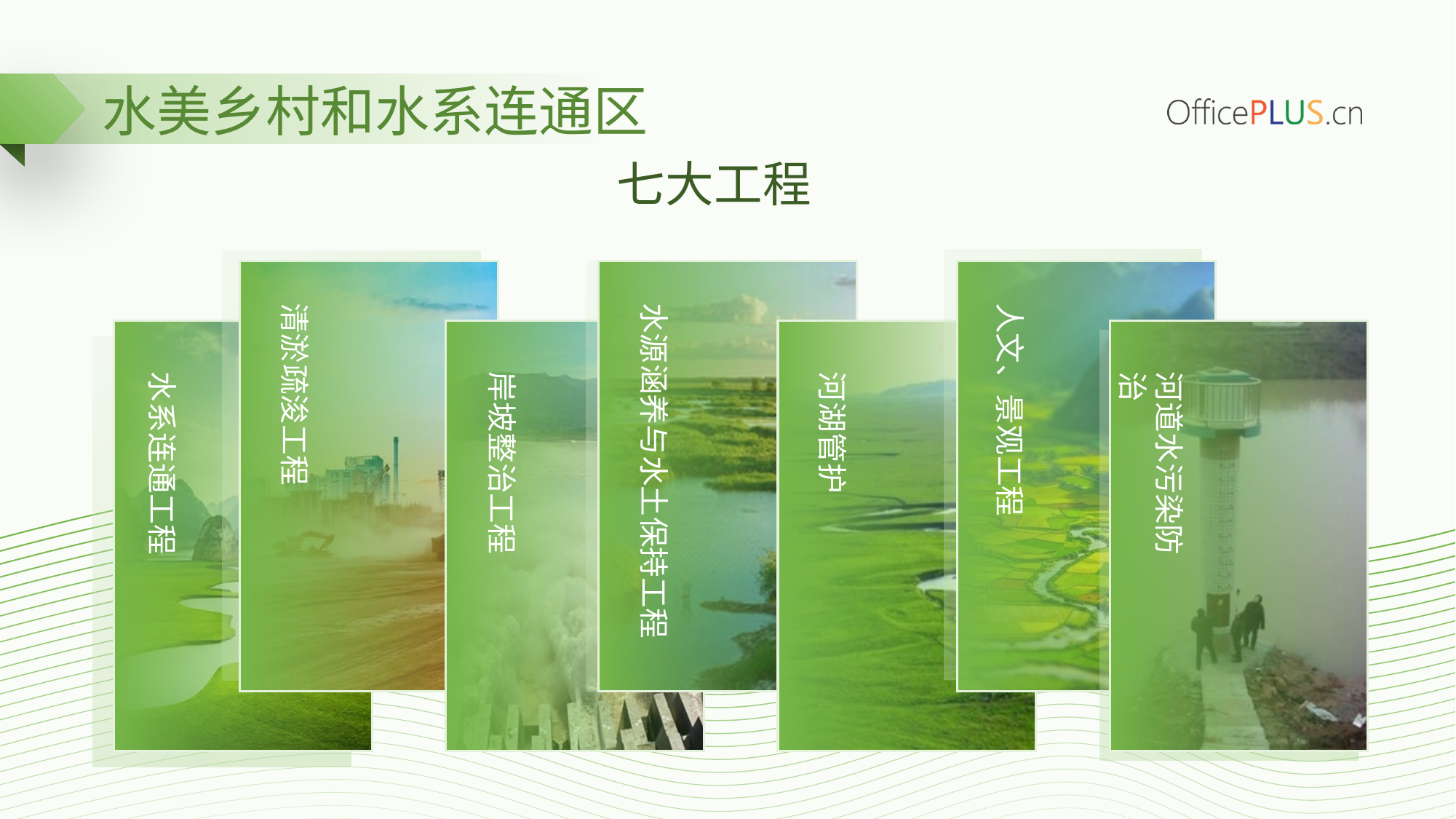

水美乡村和水系连通区
七大工程

清淤疏浚工程
水源涵养与水土保持工程
人文、景观工程

水系连通工程
岸坡整治工程

河湖管护
河道水污染防治